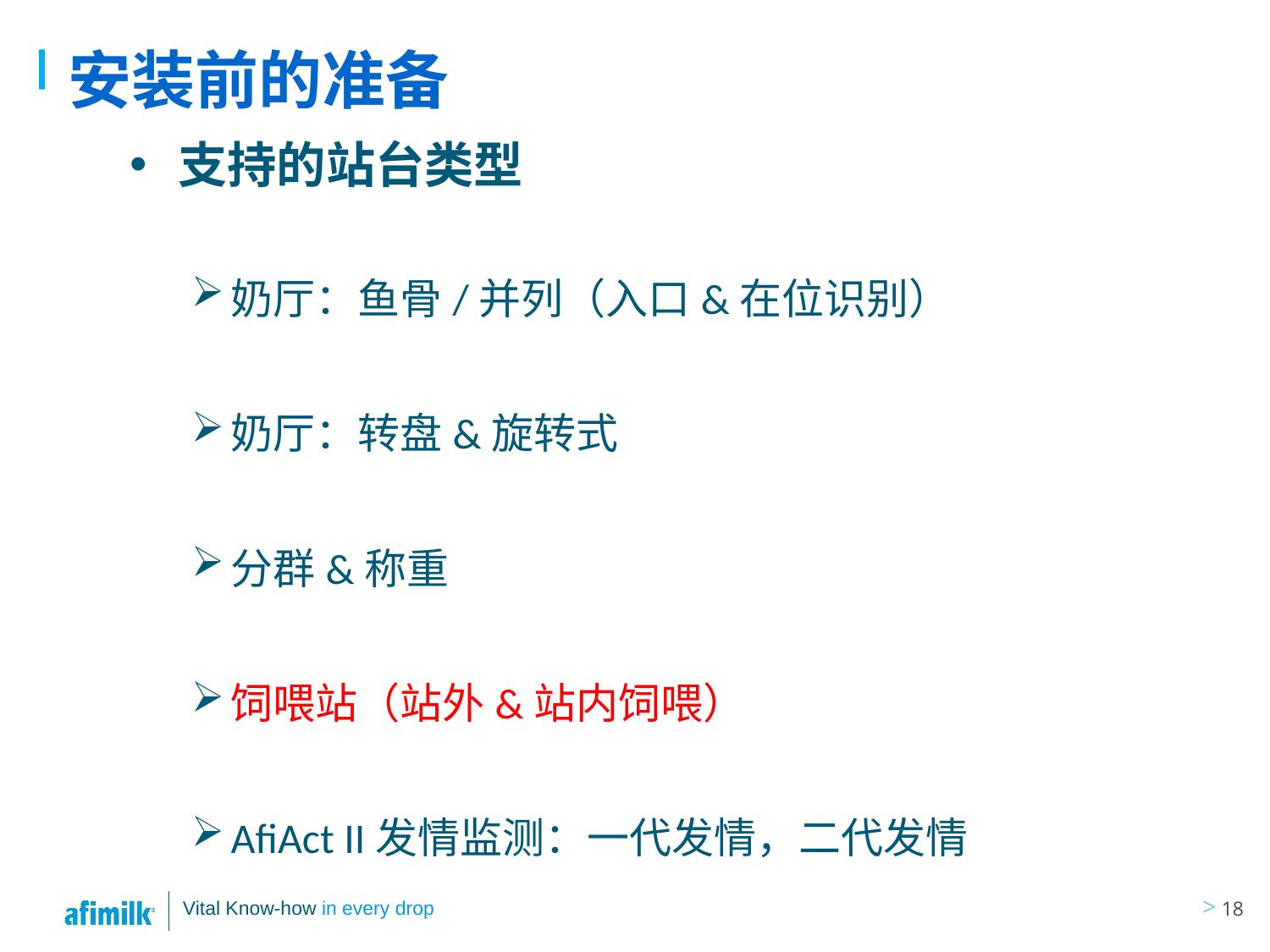

# 安装前的准备
支持的站台类型

奶厅：鱼骨/并列（入口&在位识别）

奶厅：转盘&旋转式

分群&称重

饲喂站（站外&站内饲喂）

AfiAct II发情监测：一代发情，二代发情